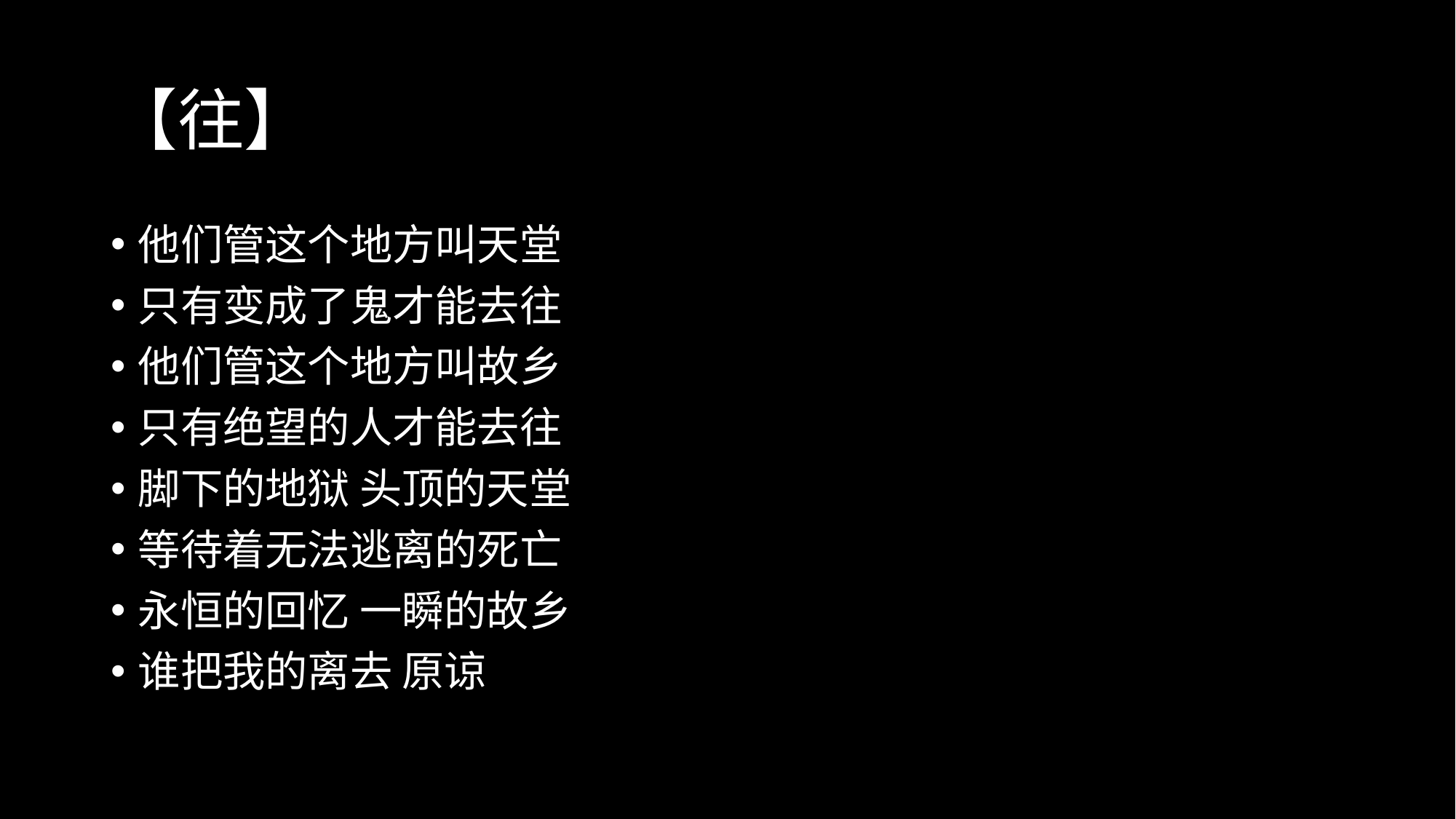

# 【往】
他们管这个地方叫天堂
只有变成了鬼才能去往
他们管这个地方叫故乡
只有绝望的人才能去往
脚下的地狱 头顶的天堂
等待着无法逃离的死亡
永恒的回忆 一瞬的故乡
谁把我的离去 原谅